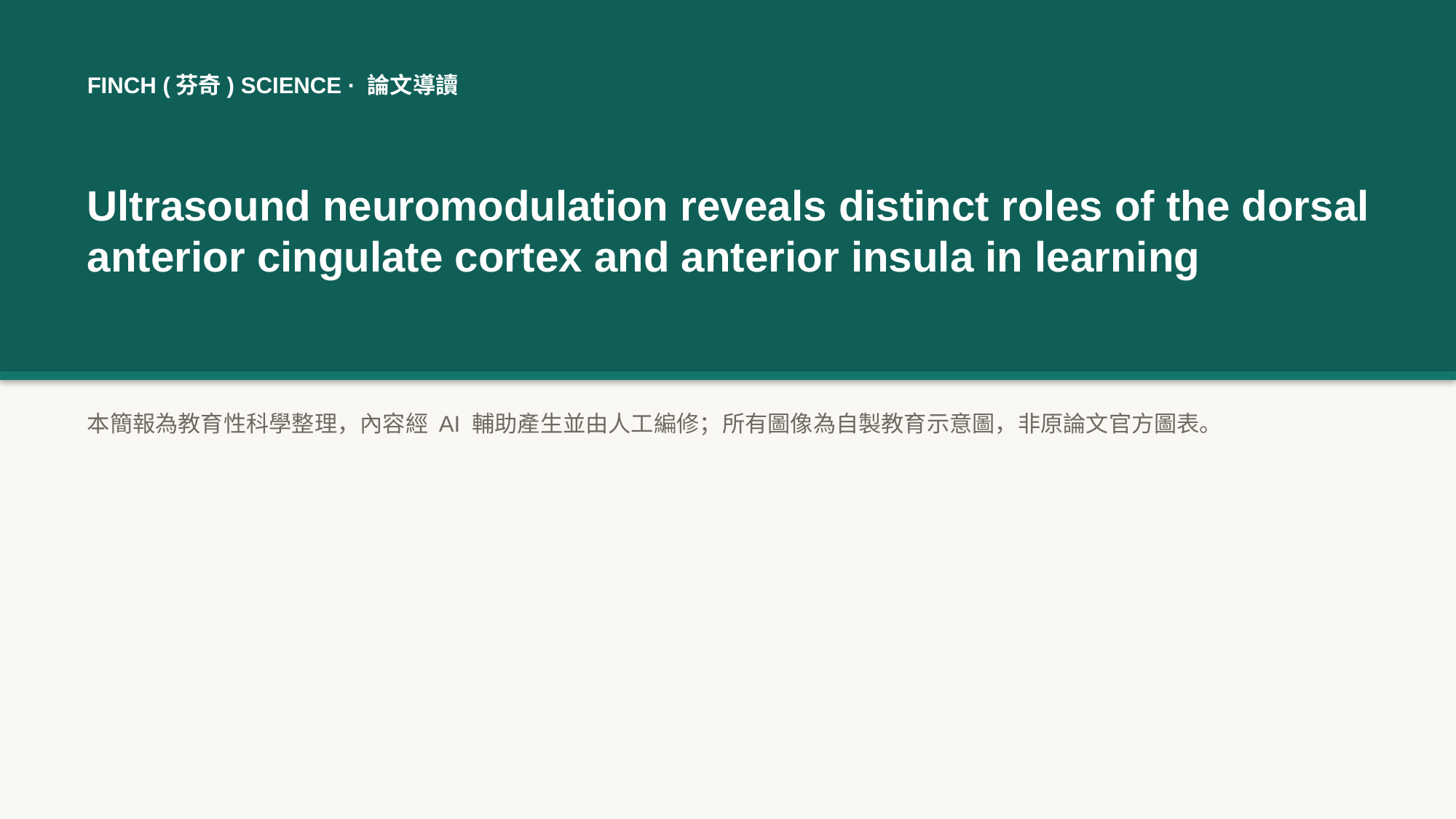

FINCH (芬奇) SCIENCE · 論文導讀
Ultrasound neuromodulation reveals distinct roles of the dorsal anterior cingulate cortex and anterior insula in learning

本簡報為教育性科學整理，內容經 AI 輔助產生並由人工編修；所有圖像為自製教育示意圖，非原論文官方圖表。